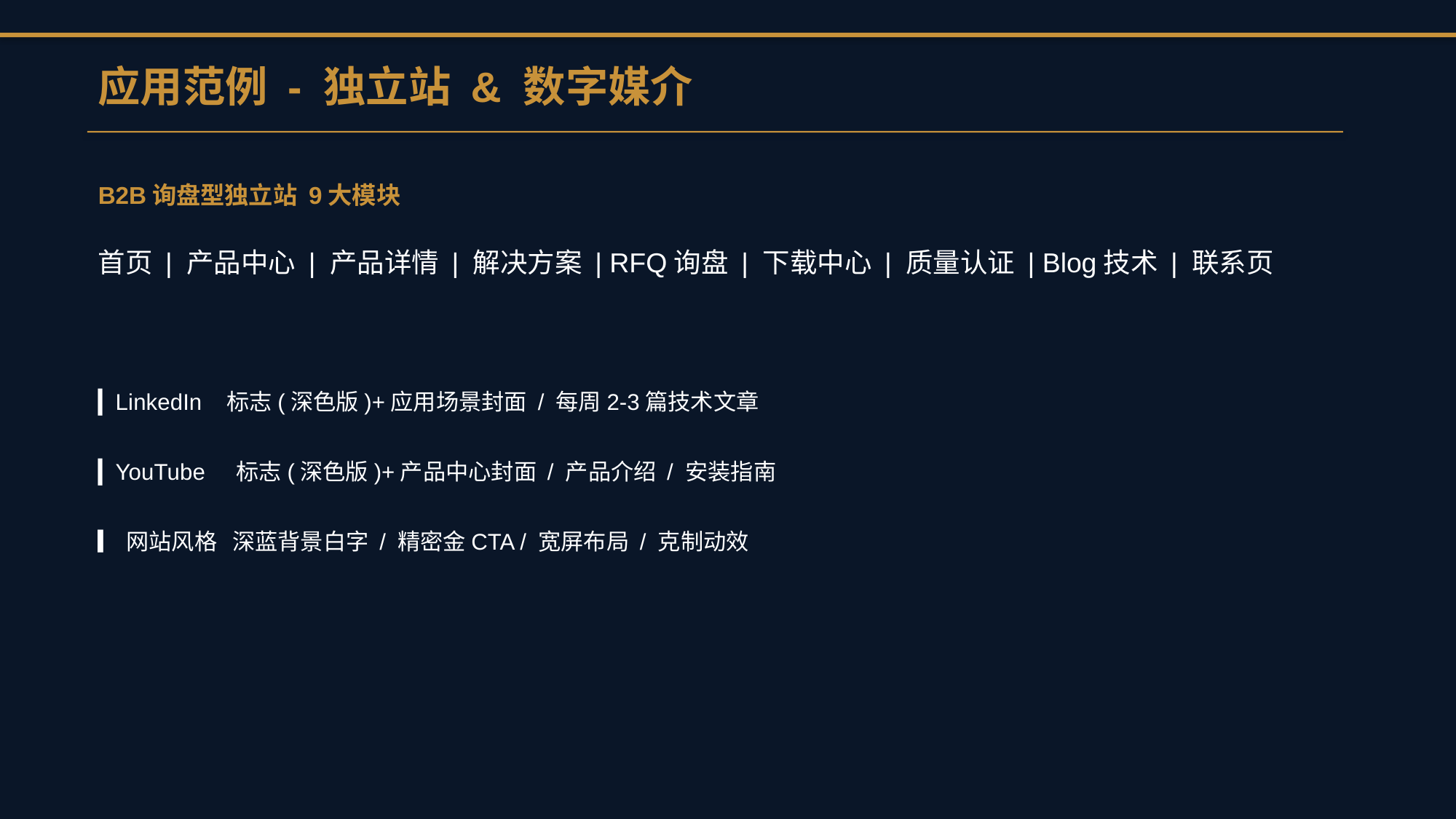

应用范例 - 独立站 & 数字媒介

B2B询盘型独立站 9大模块
首页 | 产品中心 | 产品详情 | 解决方案 | RFQ询盘 | 下载中心 | 质量认证 | Blog技术 | 联系页
▎LinkedIn   标志(深色版)+应用场景封面 / 每周2-3篇技术文章

▎YouTube    标志(深色版)+产品中心封面 / 产品介绍 / 安装指南

▎网站风格   深蓝背景白字 / 精密金CTA / 宽屏布局 / 克制动效